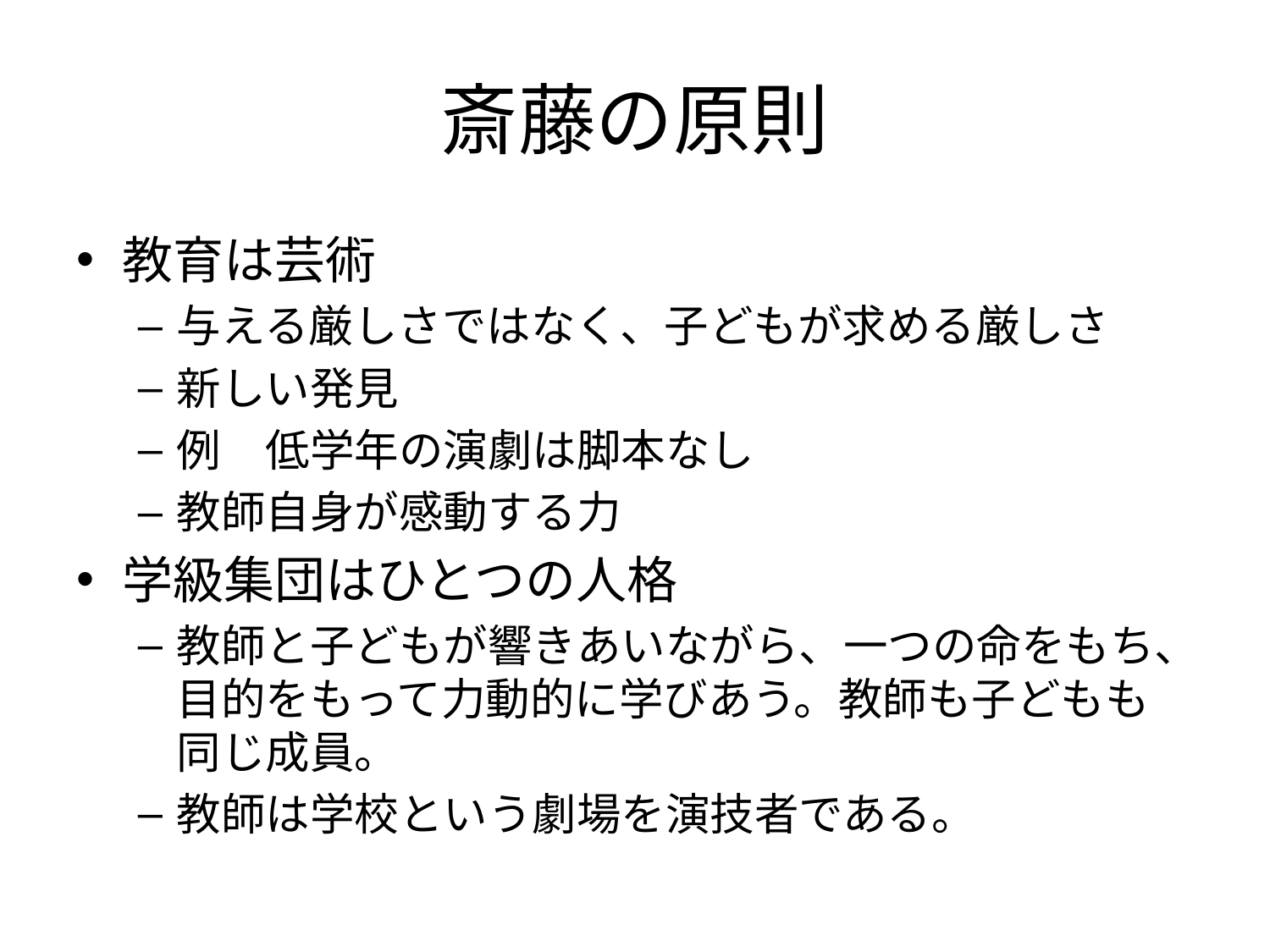

# 斎藤の原則
教育は芸術
与える厳しさではなく、子どもが求める厳しさ
新しい発見
例　低学年の演劇は脚本なし
教師自身が感動する力
学級集団はひとつの人格
教師と子どもが響きあいながら、一つの命をもち、目的をもって力動的に学びあう。教師も子どもも同じ成員。
教師は学校という劇場を演技者である。